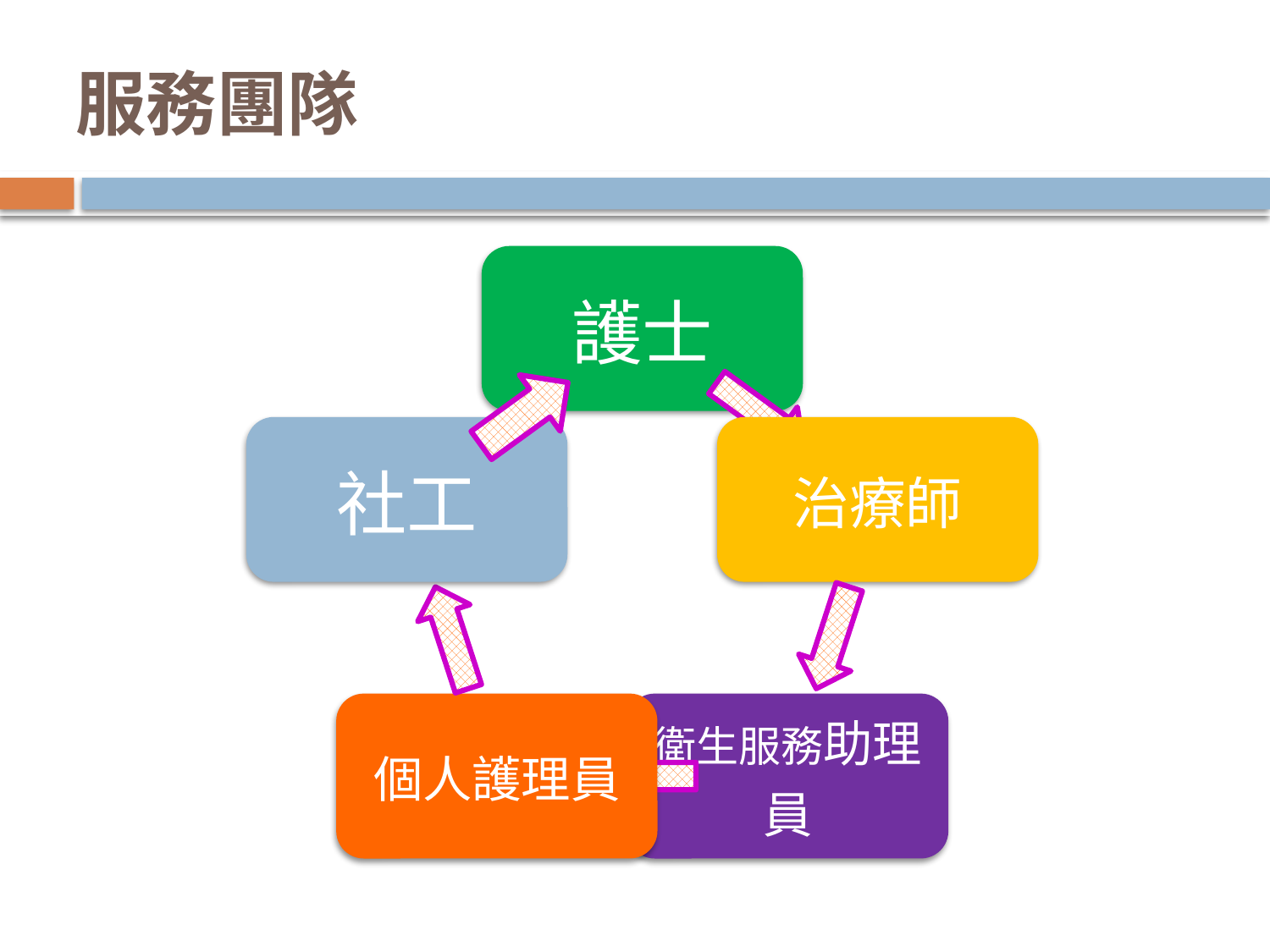

# 服務團隊
護士
社工
治療師
衛生服務助理員
個人護理員